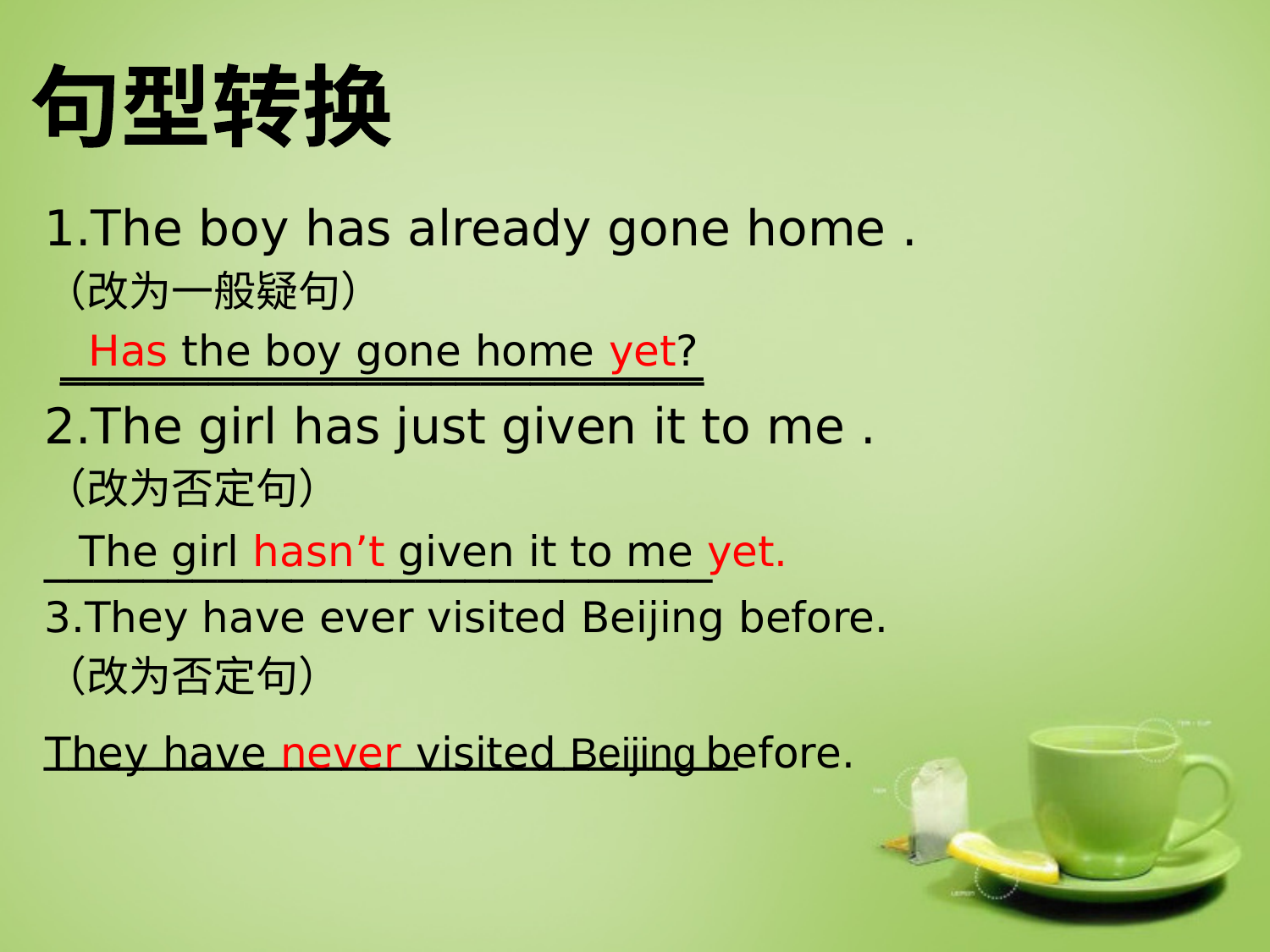

句型转换
1.The boy has already gone home .
（改为一般疑句）
 __________________________
2.The girl has just given it to me .
（改为否定句）
___________________________
3.They have ever visited Beijing before.
（改为否定句）
____________________________
Has the boy gone home yet?
The girl hasn’t given it to me yet.
They have never visited Beijing before.